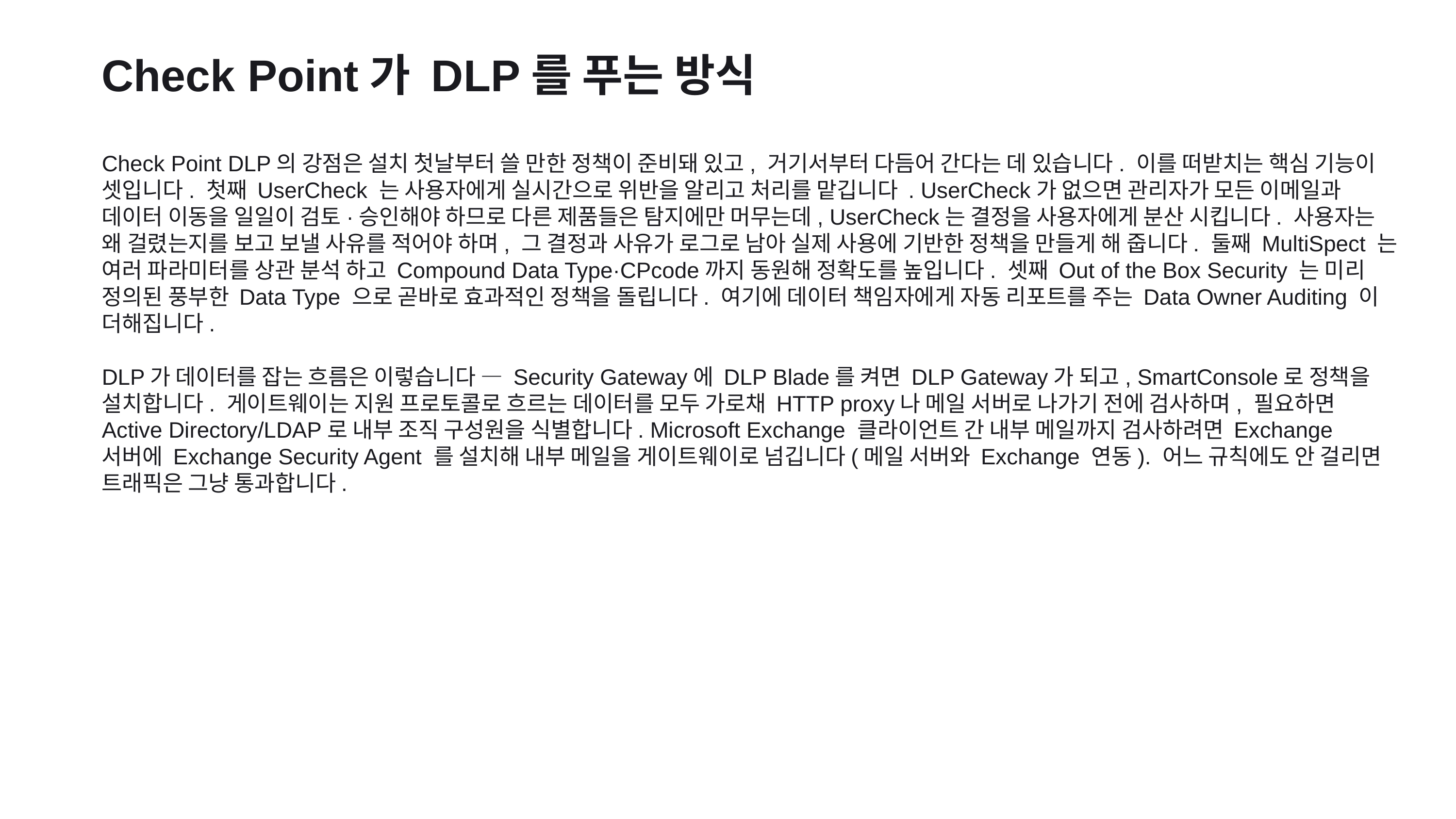

Check Point가 DLP를 푸는 방식
Check Point DLP의 강점은 설치 첫날부터 쓸 만한 정책이 준비돼 있고, 거기서부터 다듬어 간다는 데 있습니다. 이를 떠받치는 핵심 기능이 셋입니다. 첫째 UserCheck 는 사용자에게 실시간으로 위반을 알리고 처리를 맡깁니다 . UserCheck가 없으면 관리자가 모든 이메일과 데이터 이동을 일일이 검토·승인해야 하므로 다른 제품들은 탐지에만 머무는데, UserCheck는 결정을 사용자에게 분산 시킵니다. 사용자는 왜 걸렸는지를 보고 보낼 사유를 적어야 하며, 그 결정과 사유가 로그로 남아 실제 사용에 기반한 정책을 만들게 해 줍니다. 둘째 MultiSpect 는 여러 파라미터를 상관 분석 하고 Compound Data Type·CPcode까지 동원해 정확도를 높입니다. 셋째 Out of the Box Security 는 미리 정의된 풍부한 Data Type 으로 곧바로 효과적인 정책을 돌립니다. 여기에 데이터 책임자에게 자동 리포트를 주는 Data Owner Auditing 이 더해집니다.

DLP가 데이터를 잡는 흐름은 이렇습니다 — Security Gateway에 DLP Blade를 켜면 DLP Gateway가 되고, SmartConsole로 정책을 설치합니다. 게이트웨이는 지원 프로토콜로 흐르는 데이터를 모두 가로채 HTTP proxy나 메일 서버로 나가기 전에 검사하며, 필요하면 Active Directory/LDAP로 내부 조직 구성원을 식별합니다. Microsoft Exchange 클라이언트 간 내부 메일까지 검사하려면 Exchange 서버에 Exchange Security Agent 를 설치해 내부 메일을 게이트웨이로 넘깁니다(메일 서버와 Exchange 연동). 어느 규칙에도 안 걸리면 트래픽은 그냥 통과합니다.